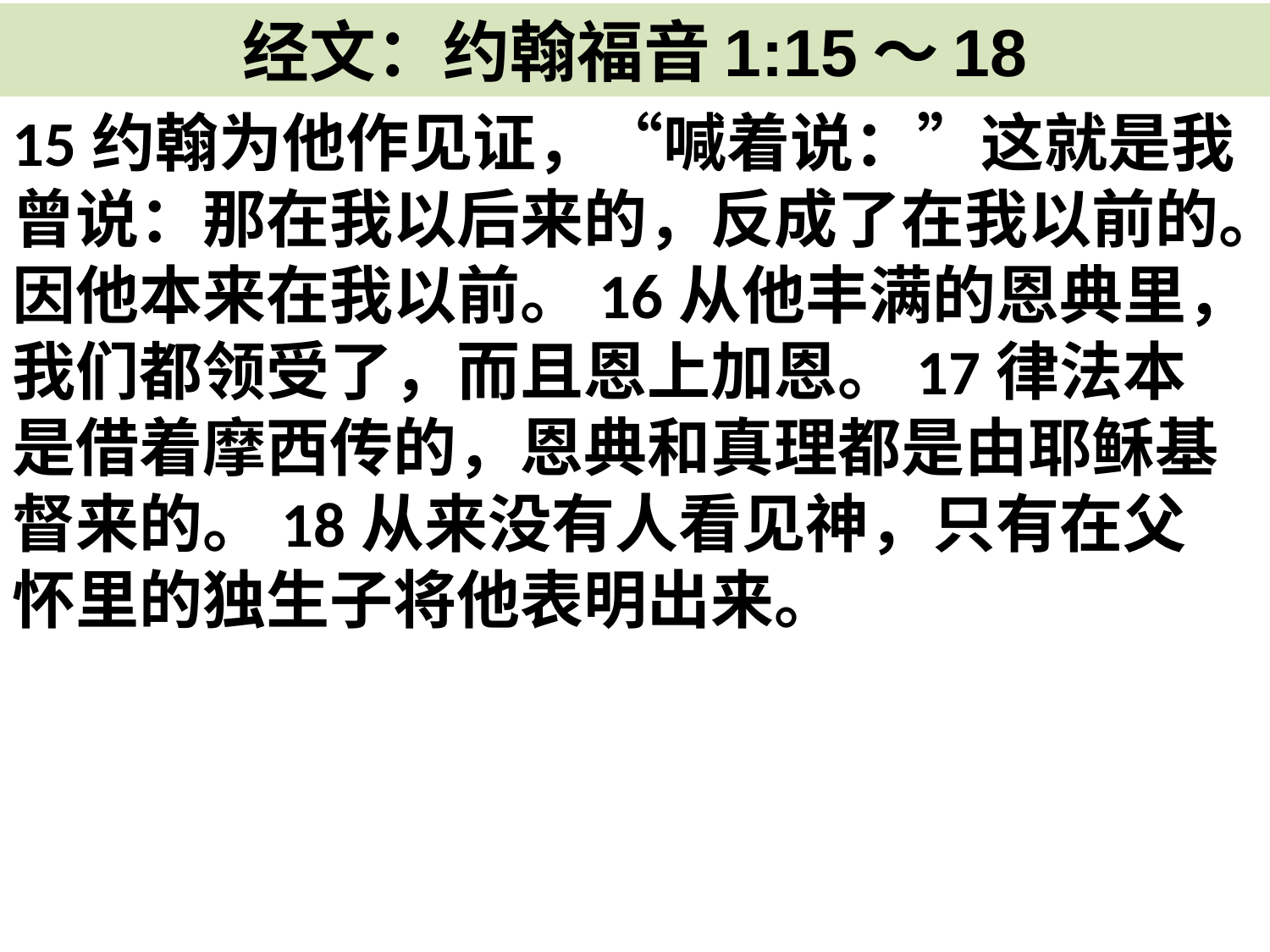

# 经文：约翰福音1:15～18
15约翰为他作见证，“喊着说：”这就是我曾说：那在我以后来的，反成了在我以前的。因他本来在我以前。16从他丰满的恩典里，我们都领受了，而且恩上加恩。17律法本是借着摩西传的，恩典和真理都是由耶稣基督来的。18从来没有人看见神，只有在父怀里的独生子将他表明出来。